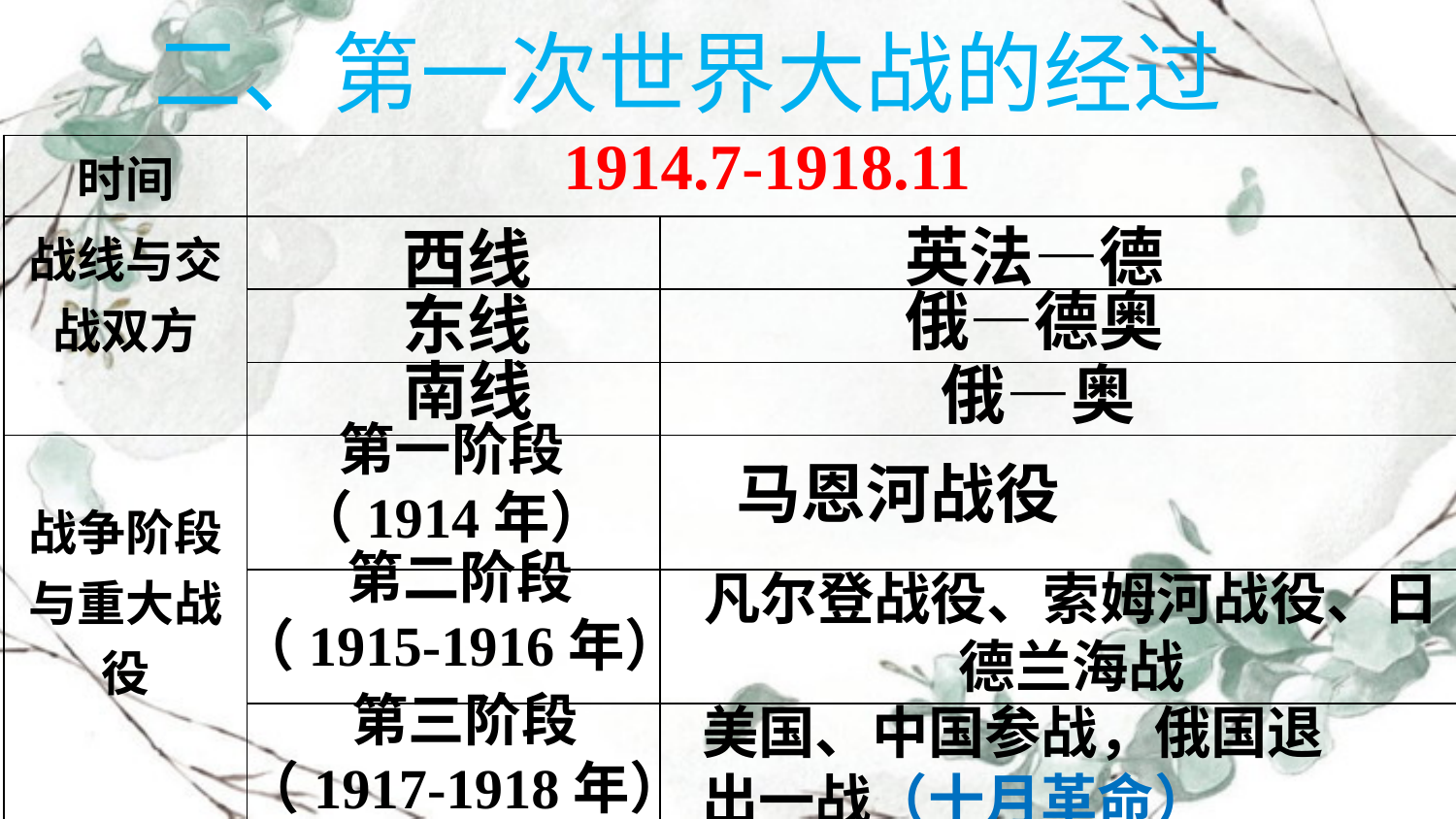

二、第一次世界大战的经过
1914.7-1918.11
| 时间 |  |  |
| --- | --- | --- |
| 战线与交战双方 |  |  |
|  |  |  |
|  |  |  |
| 战争阶段与重大战役 |  |  |
|  |  |  |
|  |  |  |
英法—德
西线
东线
南线
俄—德奥
俄—奥
第一阶段
（1914年）
第二阶段
（1915-1916年）
第三阶段
（1917-1918年）
马恩河战役
凡尔登战役、索姆河战役、日德兰海战
美国、中国参战，俄国退出一战（十月革命）